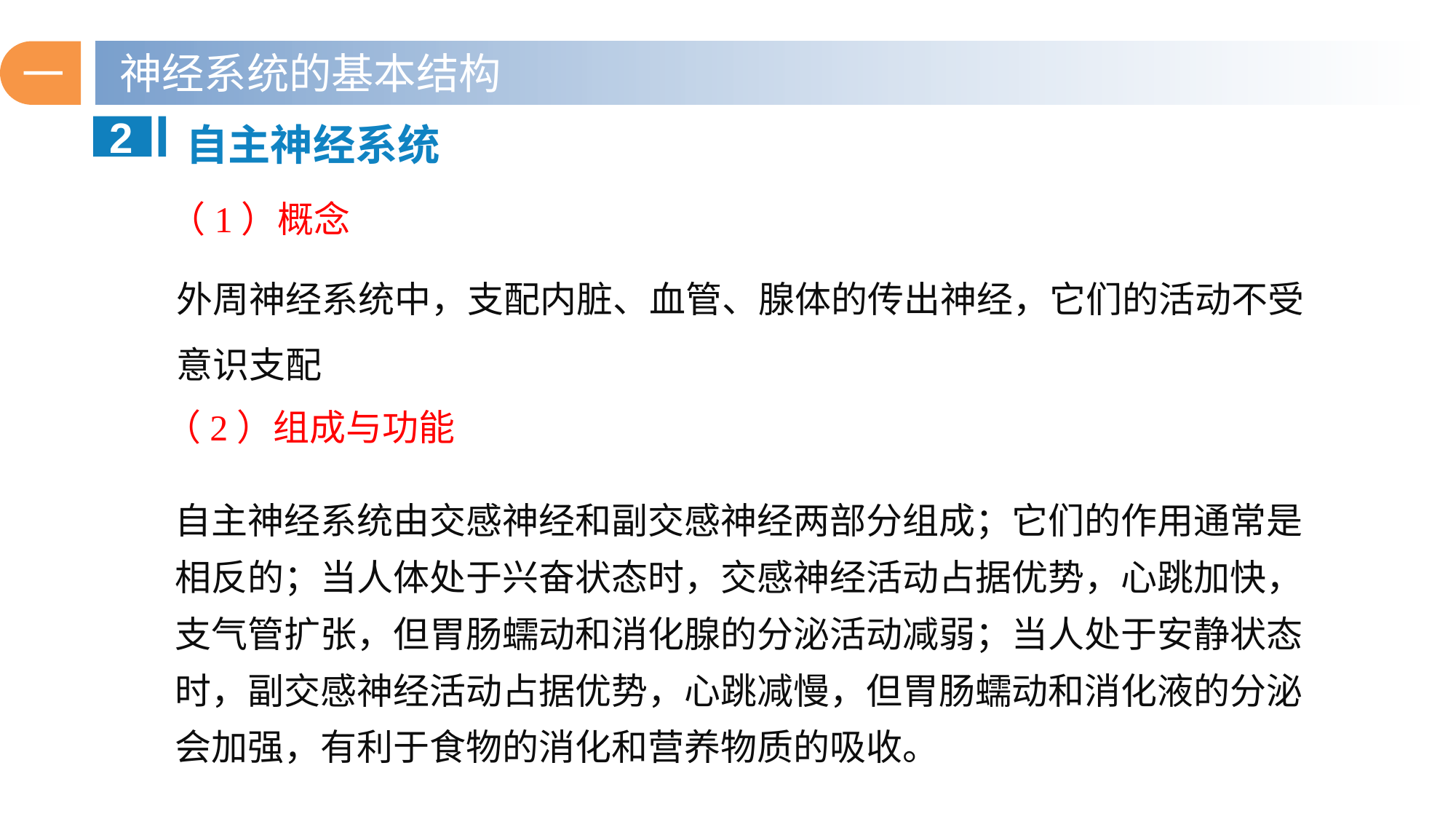

一
神经系统的基本结构
自主神经系统
2
（1）概念
外周神经系统中，支配内脏、血管、腺体的传出神经，它们的活动不受意识支配
（2）组成与功能
自主神经系统由交感神经和副交感神经两部分组成；它们的作用通常是相反的；当人体处于兴奋状态时，交感神经活动占据优势，心跳加快，支气管扩张，但胃肠蠕动和消化腺的分泌活动减弱；当人处于安静状态时，副交感神经活动占据优势，心跳减慢，但胃肠蠕动和消化液的分泌会加强，有利于食物的消化和营养物质的吸收。